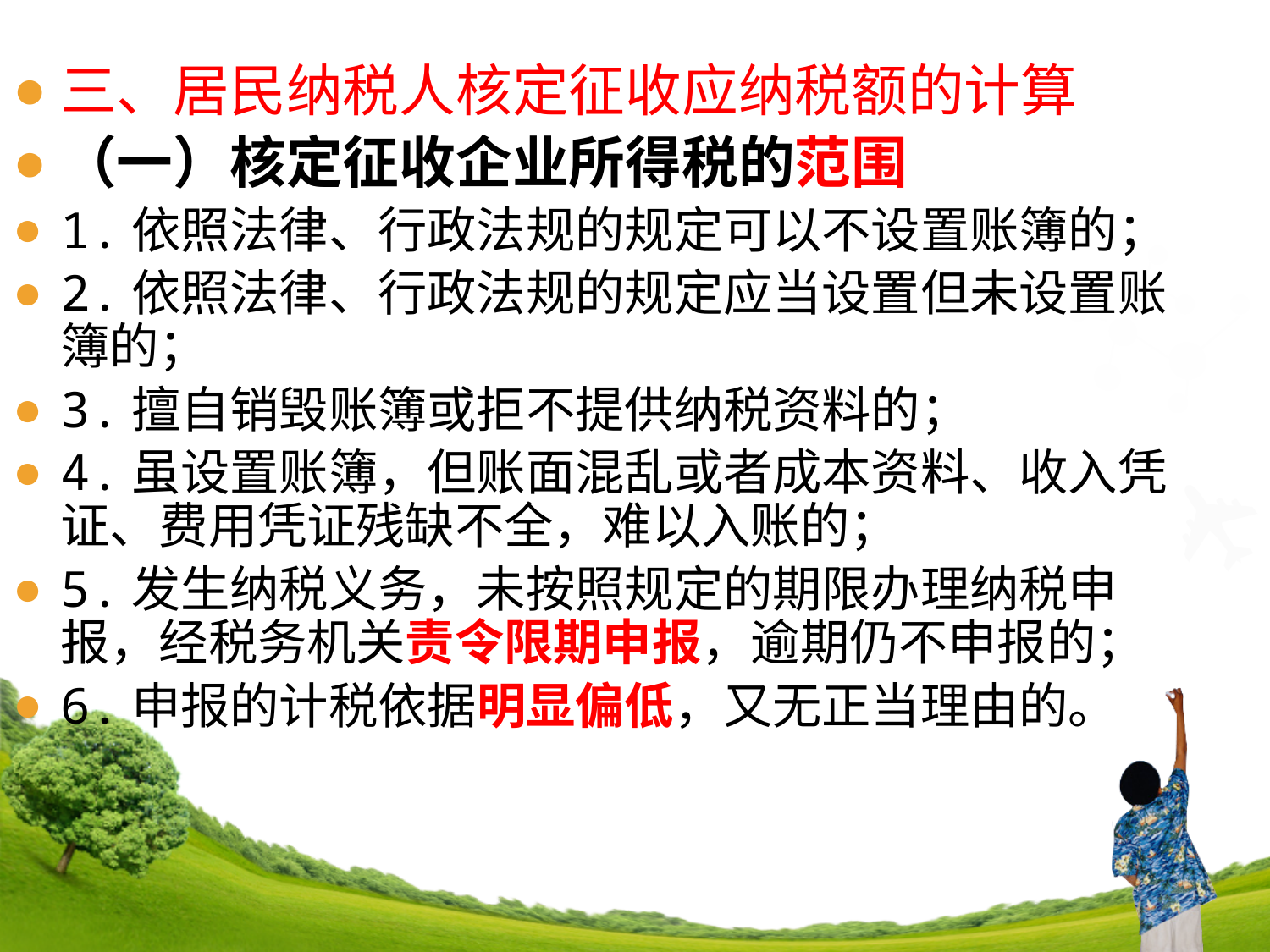

三、居民纳税人核定征收应纳税额的计算
（一）核定征收企业所得税的范围
1.依照法律、行政法规的规定可以不设置账簿的；
2.依照法律、行政法规的规定应当设置但未设置账簿的；
3.擅自销毁账簿或拒不提供纳税资料的；
4.虽设置账簿，但账面混乱或者成本资料、收入凭证、费用凭证残缺不全，难以入账的；
5.发生纳税义务，未按照规定的期限办理纳税申报，经税务机关责令限期申报，逾期仍不申报的；
6.申报的计税依据明显偏低，又无正当理由的。